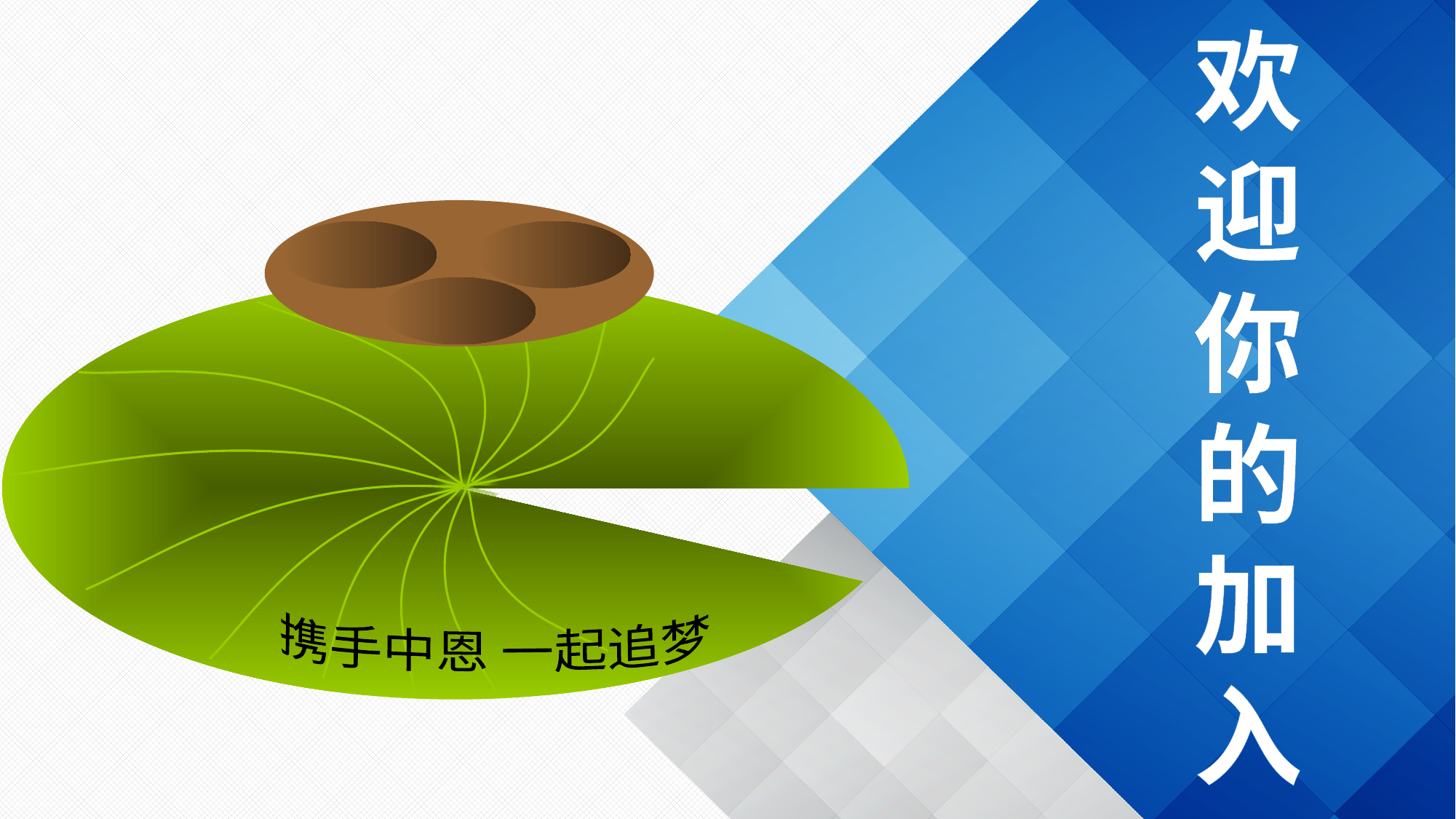

欢
迎
你
的
加
入

携手中恩 一起追梦